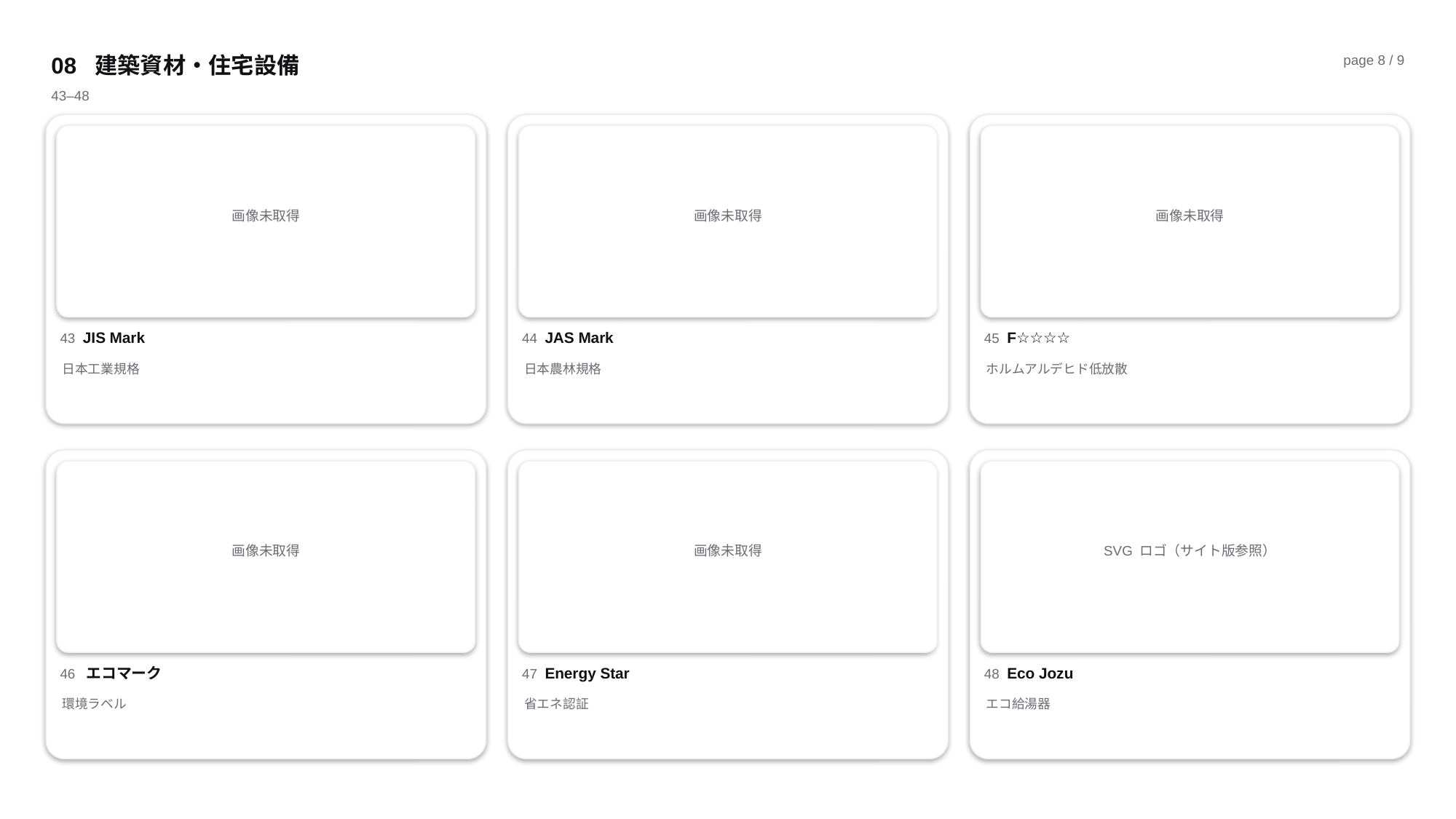

08  建築資材・住宅設備
page 8 / 9
43–48

画像未取得
画像未取得
画像未取得
43  JIS Mark
44  JAS Mark
45  F☆☆☆☆
日本工業規格
日本農林規格
ホルムアルデヒド低放散

画像未取得
画像未取得
SVG ロゴ（サイト版参照）
46  エコマーク
47  Energy Star
48  Eco Jozu
環境ラベル
省エネ認証
エコ給湯器